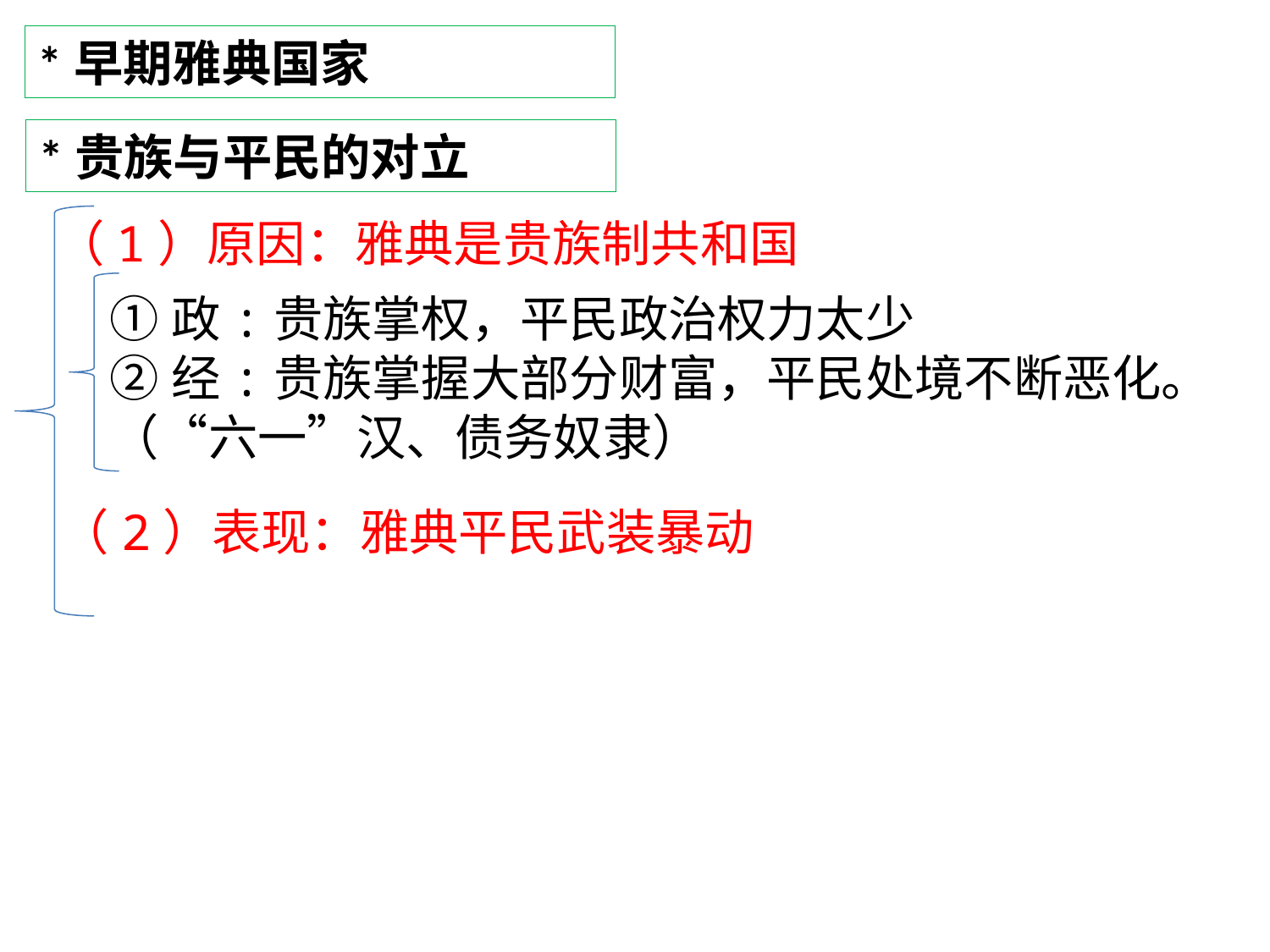

*早期雅典国家
*贵族与平民的对立

（1）原因：雅典是贵族制共和国

①政:贵族掌权，平民政治权力太少
②经:贵族掌握大部分财富，平民处境不断恶化。（“六一”汉、债务奴隶）
（2）表现：雅典平民武装暴动